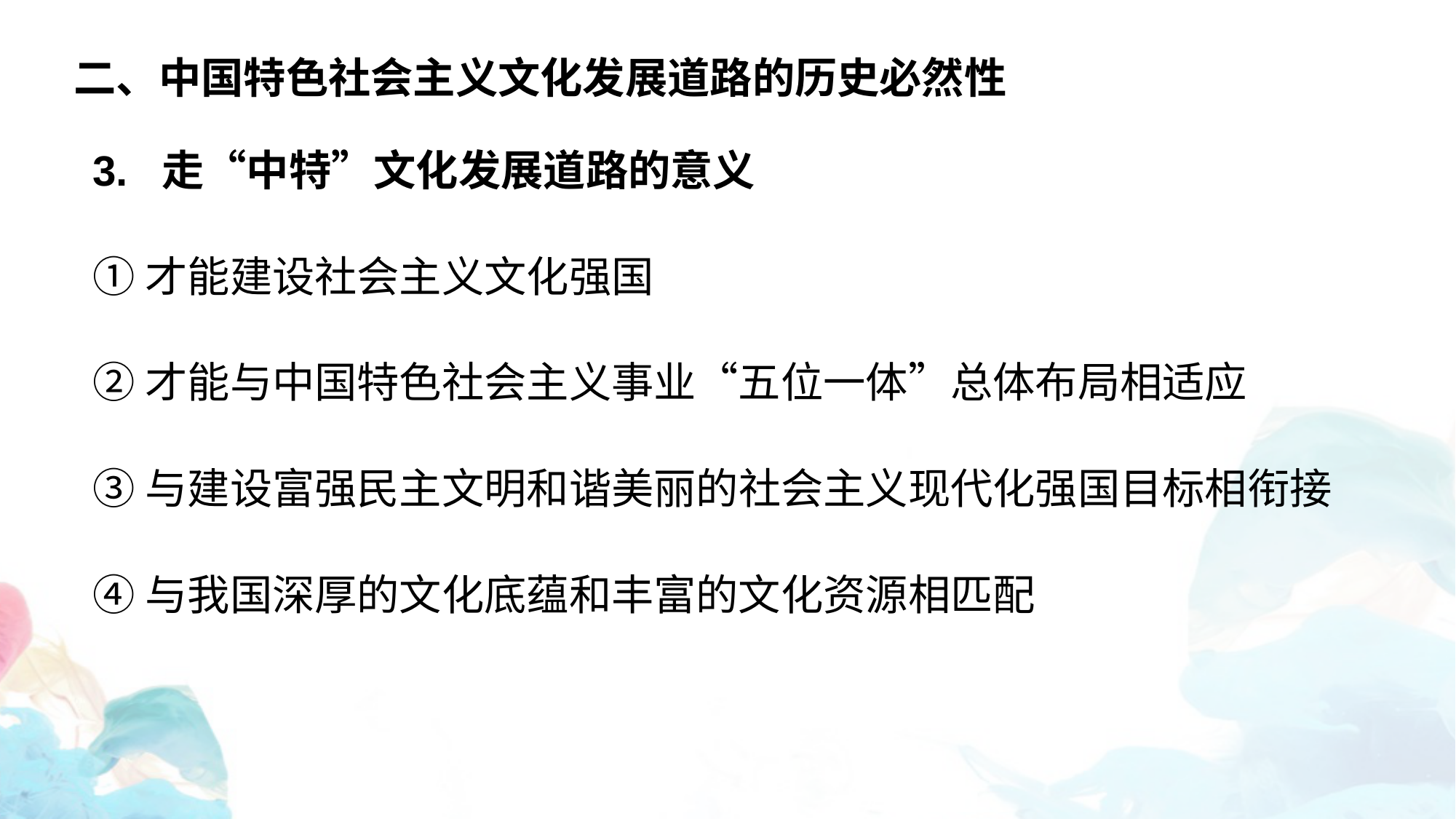

二、中国特色社会主义文化发展道路的历史必然性
3.  走“中特”文化发展道路的意义
①才能建设社会主义文化强国
②才能与中国特色社会主义事业“五位一体”总体布局相适应
③与建设富强民主文明和谐美丽的社会主义现代化强国目标相衔接
④与我国深厚的文化底蕴和丰富的文化资源相匹配